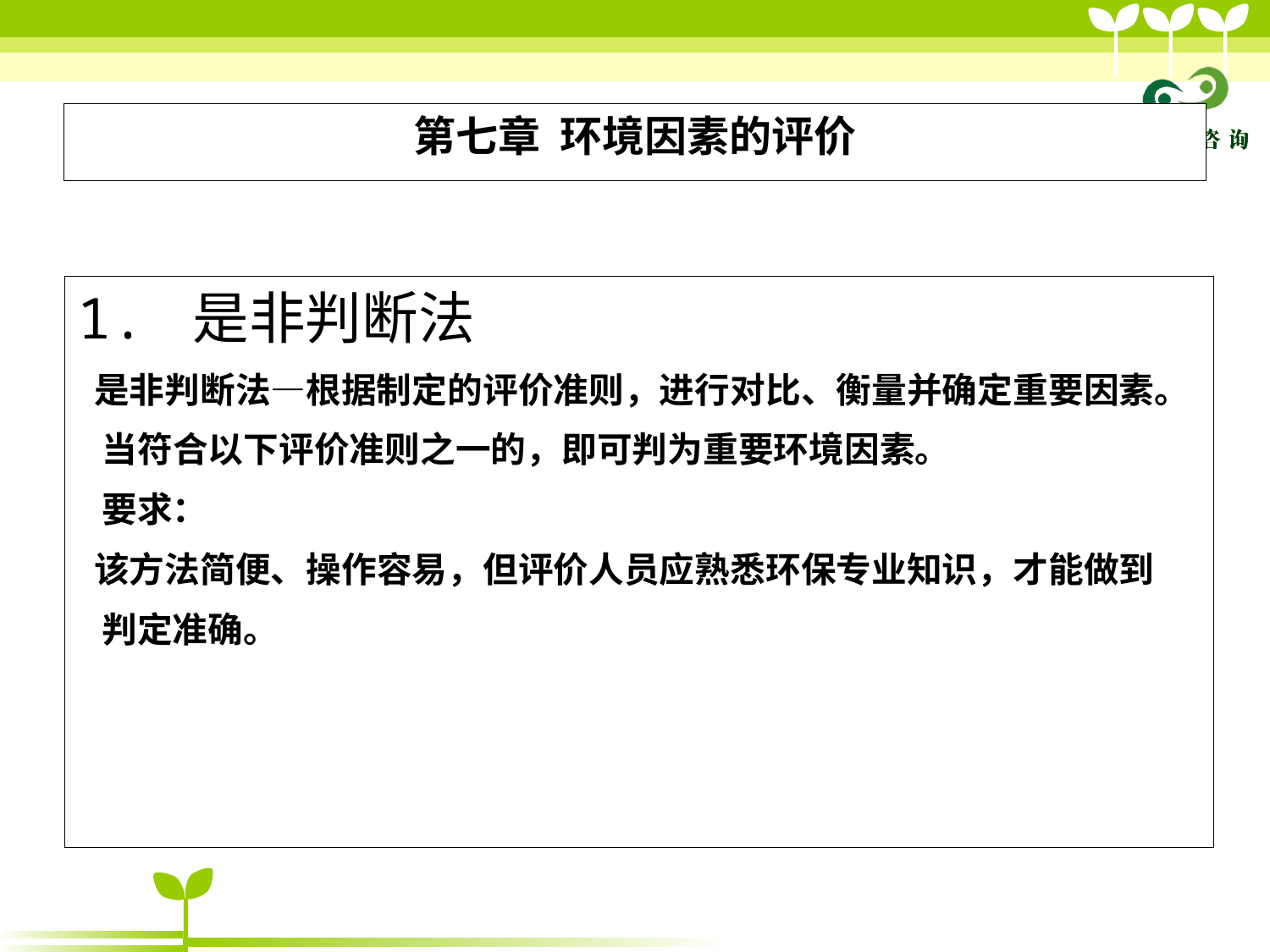

# 第七章  环境因素的评价
1. 是非判断法
 是非判断法—根据制定的评价准则，进行对比、衡量并确定重要因素。
  当符合以下评价准则之一的，即可判为重要环境因素。
  要求：
 该方法简便、操作容易，但评价人员应熟悉环保专业知识，才能做到
  判定准确。